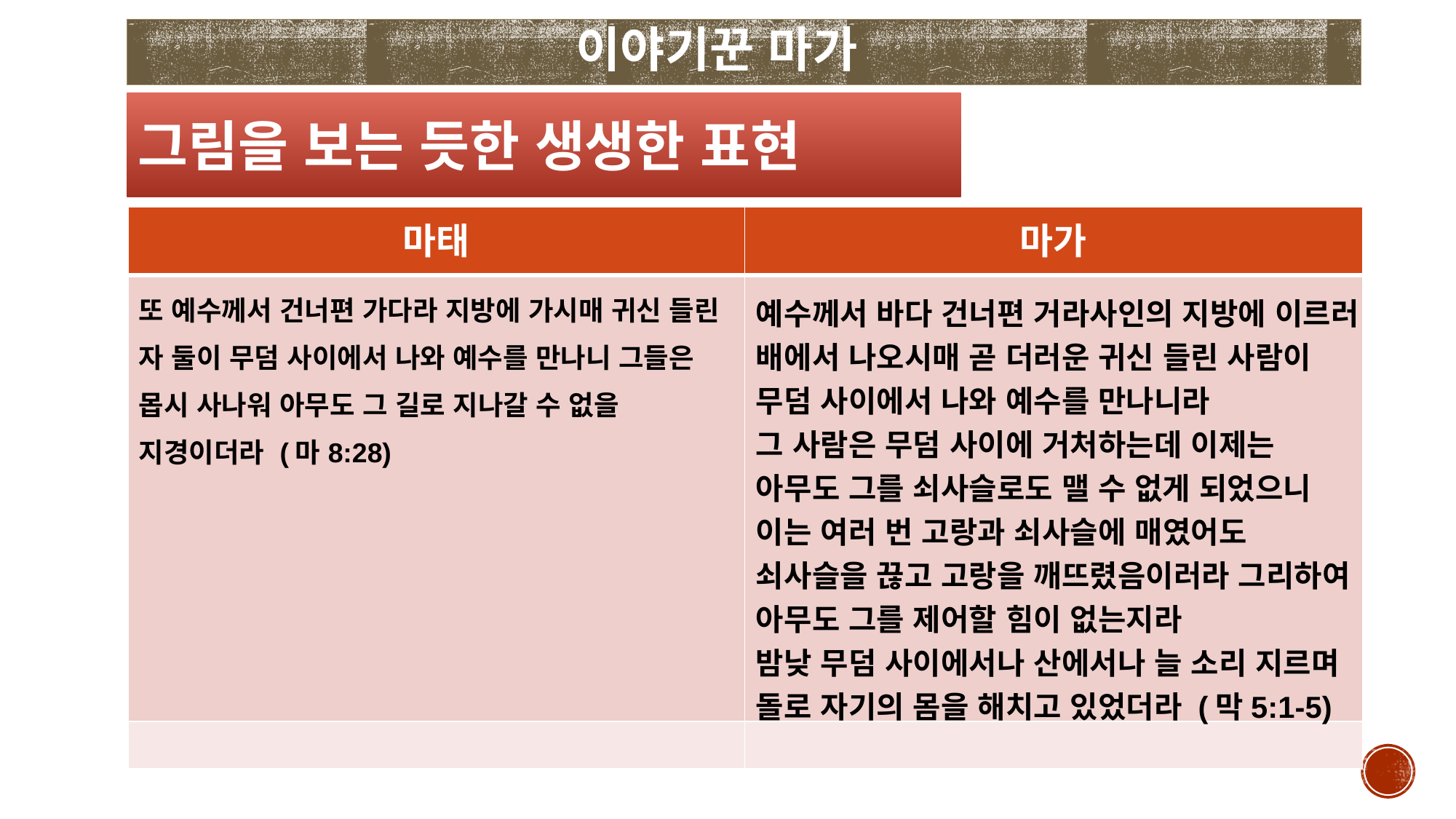

# 이야기꾼 마가
그림을 보는 듯한 생생한 표현
| 마태 | 마가 |
| --- | --- |
| 또 예수께서 건너편 가다라 지방에 가시매 귀신 들린 자 둘이 무덤 사이에서 나와 예수를 만나니 그들은 몹시 사나워 아무도 그 길로 지나갈 수 없을 지경이더라 (마8:28) |  |
|  |  |
예수께서 바다 건너편 거라사인의 지방에 이르러
배에서 나오시매 곧 더러운 귀신 들린 사람이 무덤 사이에서 나와 예수를 만나니라
그 사람은 무덤 사이에 거처하는데 이제는 아무도 그를 쇠사슬로도 맬 수 없게 되었으니
이는 여러 번 고랑과 쇠사슬에 매였어도 쇠사슬을 끊고 고랑을 깨뜨렸음이러라 그리하여 아무도 그를 제어할 힘이 없는지라
밤낮 무덤 사이에서나 산에서나 늘 소리 지르며 돌로 자기의 몸을 해치고 있었더라 (막5:1-5)